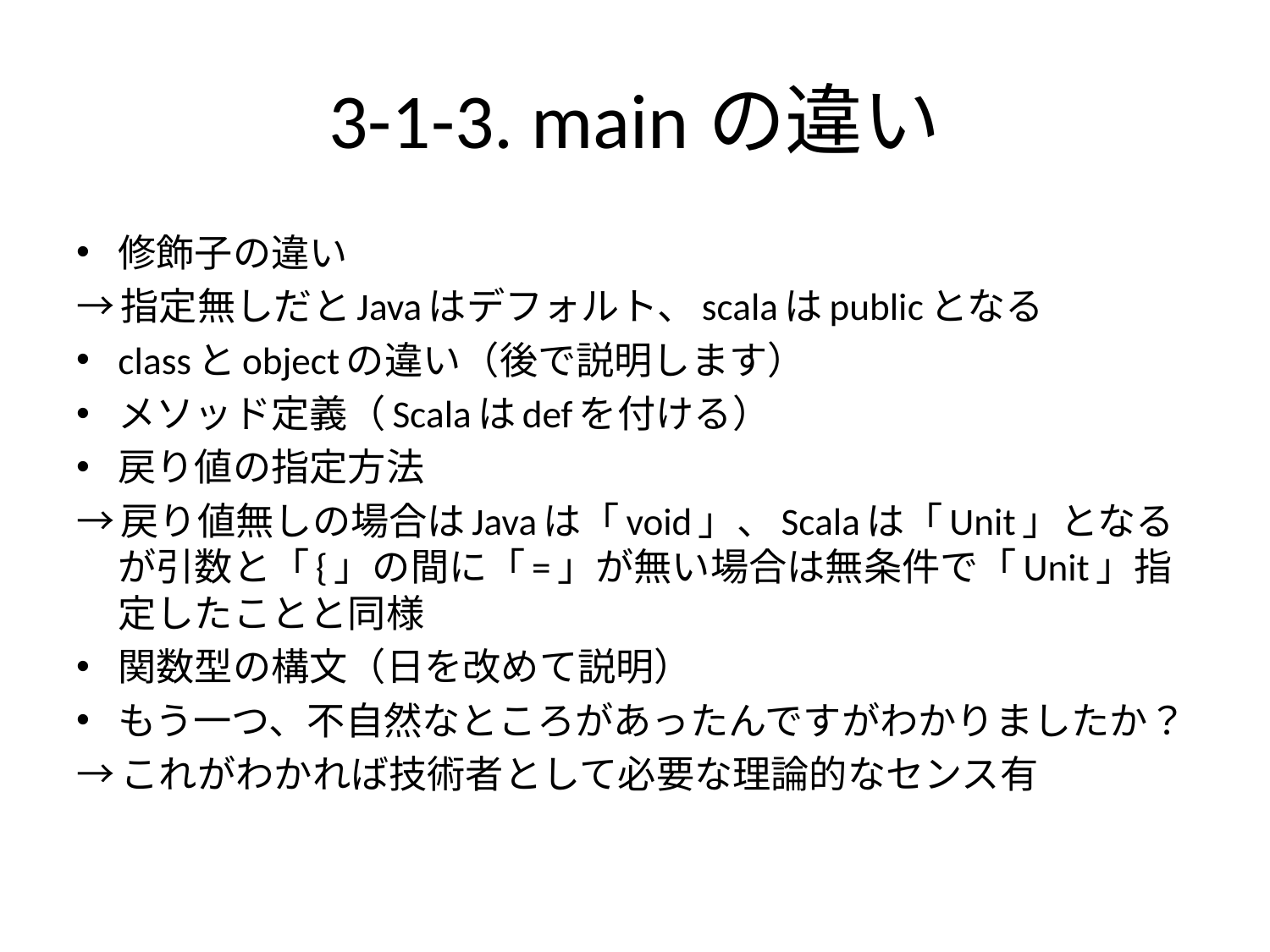

# 3-1-3. mainの違い
修飾子の違い
→指定無しだとJavaはデフォルト、scalaはpublicとなる
classとobjectの違い（後で説明します）
メソッド定義（Scalaはdefを付ける）
戻り値の指定方法
→戻り値無しの場合はJavaは「void」、Scalaは「Unit」となるが引数と「{」の間に「=」が無い場合は無条件で「Unit」指定したことと同様
関数型の構文（日を改めて説明）
もう一つ、不自然なところがあったんですがわかりましたか？
→これがわかれば技術者として必要な理論的なセンス有